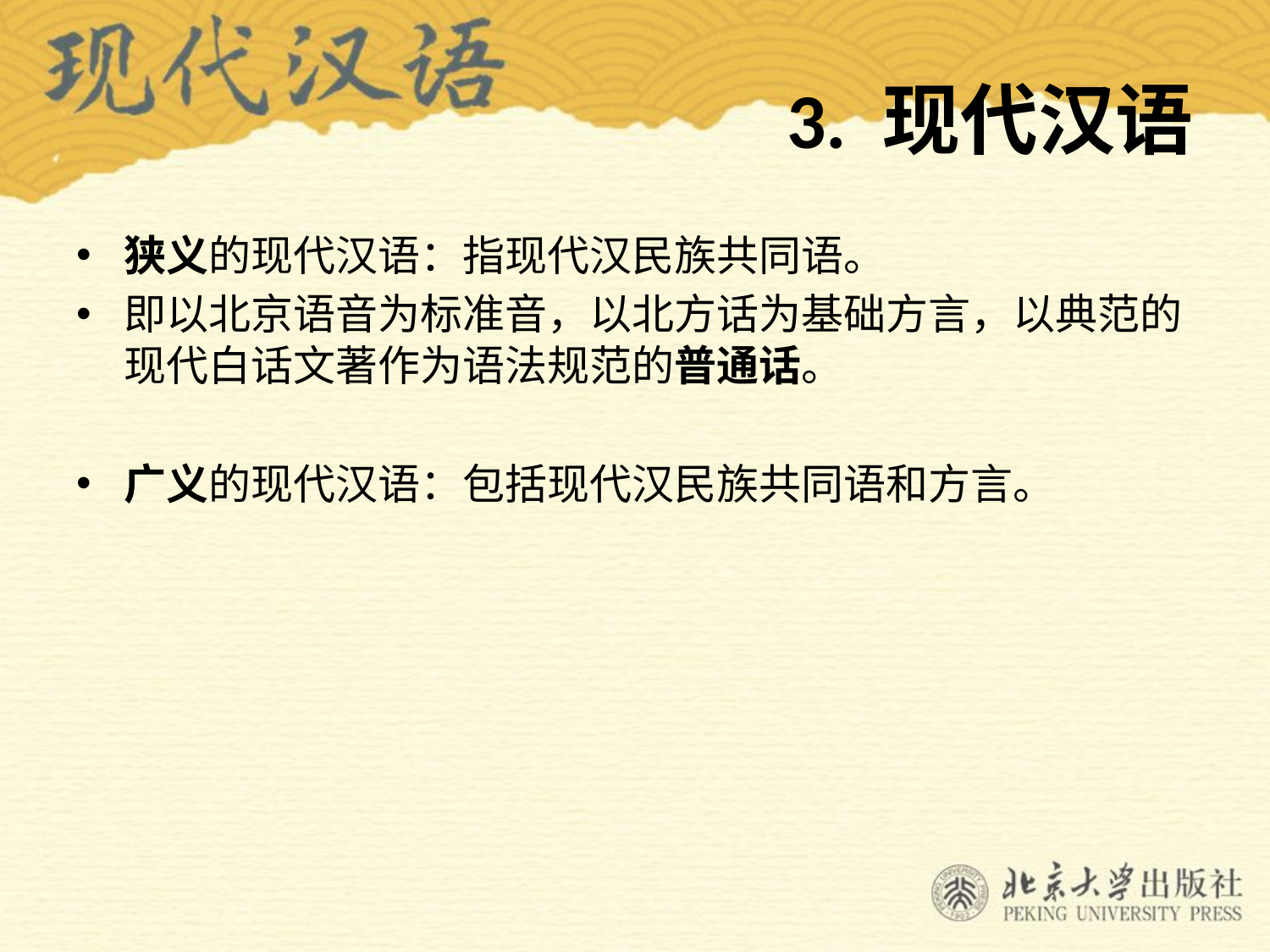

# 3. 现代汉语
狭义的现代汉语：指现代汉民族共同语。
即以北京语音为标准音，以北方话为基础方言，以典范的现代白话文著作为语法规范的普通话。

广义的现代汉语：包括现代汉民族共同语和方言。